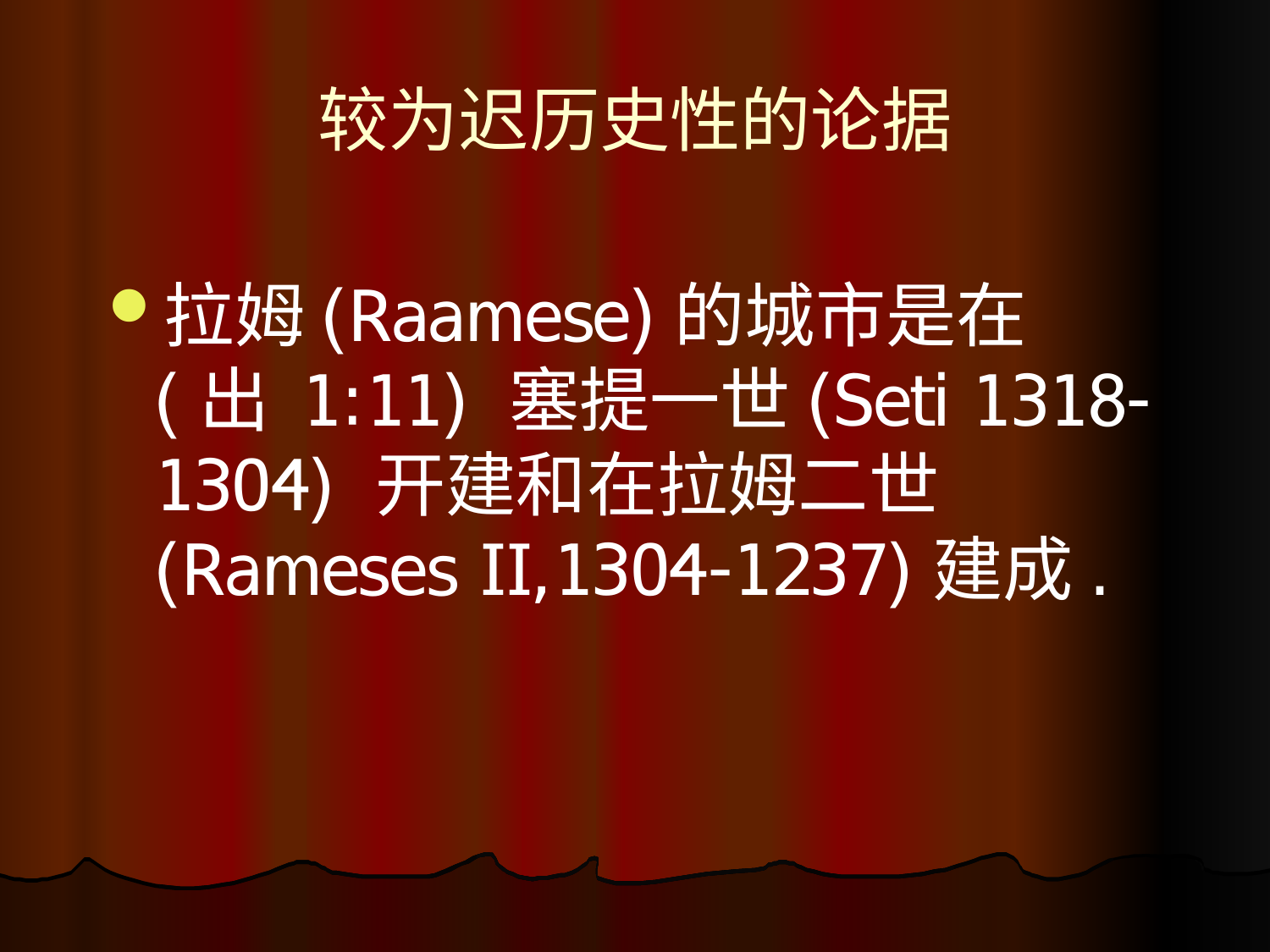

# 较为迟历史性的论据
拉姆(Raamese)的城市是在 (出 1:11) 塞提一世(Seti 1318-1304) 开建和在拉姆二世(Rameses II,1304-1237)建成.